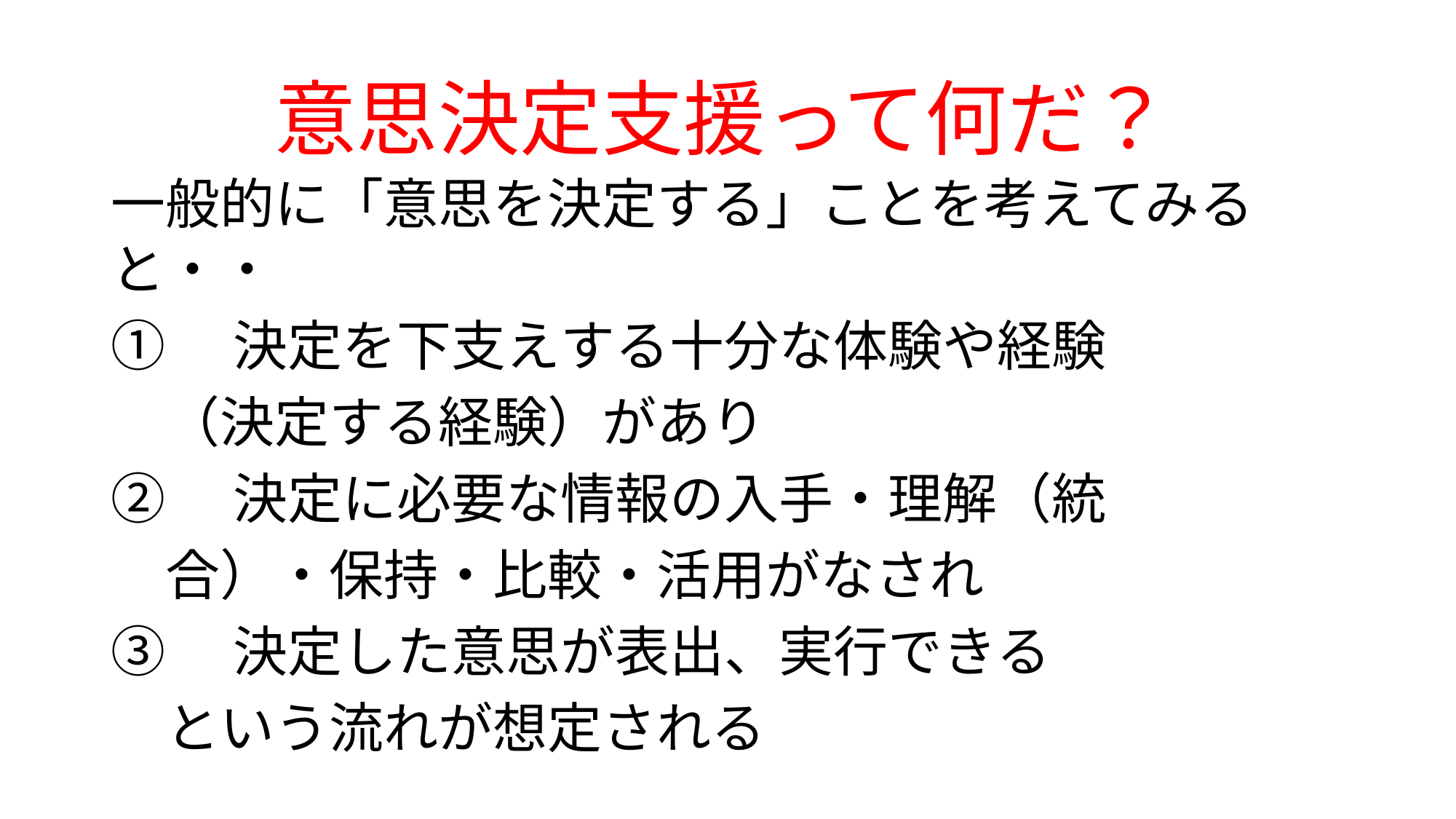

# 意思決定支援って何だ？
一般的に「意思を決定する」ことを考えてみると・・
①　決定を下支えする十分な体験や経験
　（決定する経験）があり
②　決定に必要な情報の入手・理解（統
　合）・保持・比較・活用がなされ
③　決定した意思が表出、実行できる
　という流れが想定される